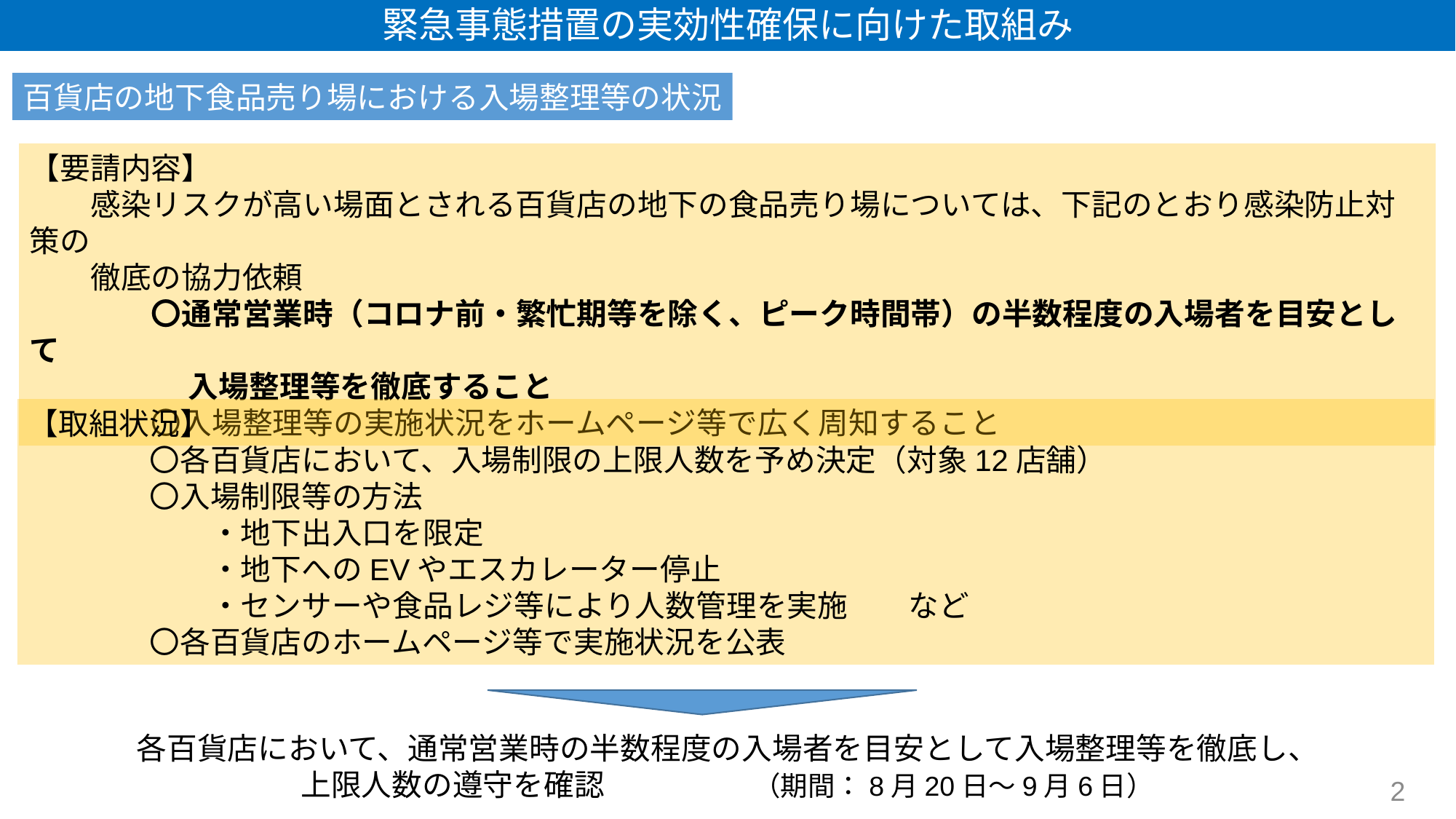

緊急事態措置の実効性確保に向けた取組み
百貨店の地下食品売り場における入場整理等の状況
【要請内容】
　　感染リスクが高い場面とされる百貨店の地下の食品売り場については、下記のとおり感染防止対策の
　　徹底の協力依頼
　　　　〇通常営業時（コロナ前・繁忙期等を除く、ピーク時間帯）の半数程度の入場者を目安として
　　　　　 入場整理等を徹底すること
　　　　〇入場整理等の実施状況をホームページ等で広く周知すること
【取組状況】
　　　　〇各百貨店において、入場制限の上限人数を予め決定（対象12店舗）
　　　　〇入場制限等の方法
　　　　　　・地下出入口を限定
　　　　　　・地下へのEVやエスカレーター停止
　　　　　　・センサーや食品レジ等により人数管理を実施　　など
　　　　〇各百貨店のホームページ等で実施状況を公表

各百貨店において、通常営業時の半数程度の入場者を目安として入場整理等を徹底し、
上限人数の遵守を確認　　　　　（期間：8月20日～9月6日）
2